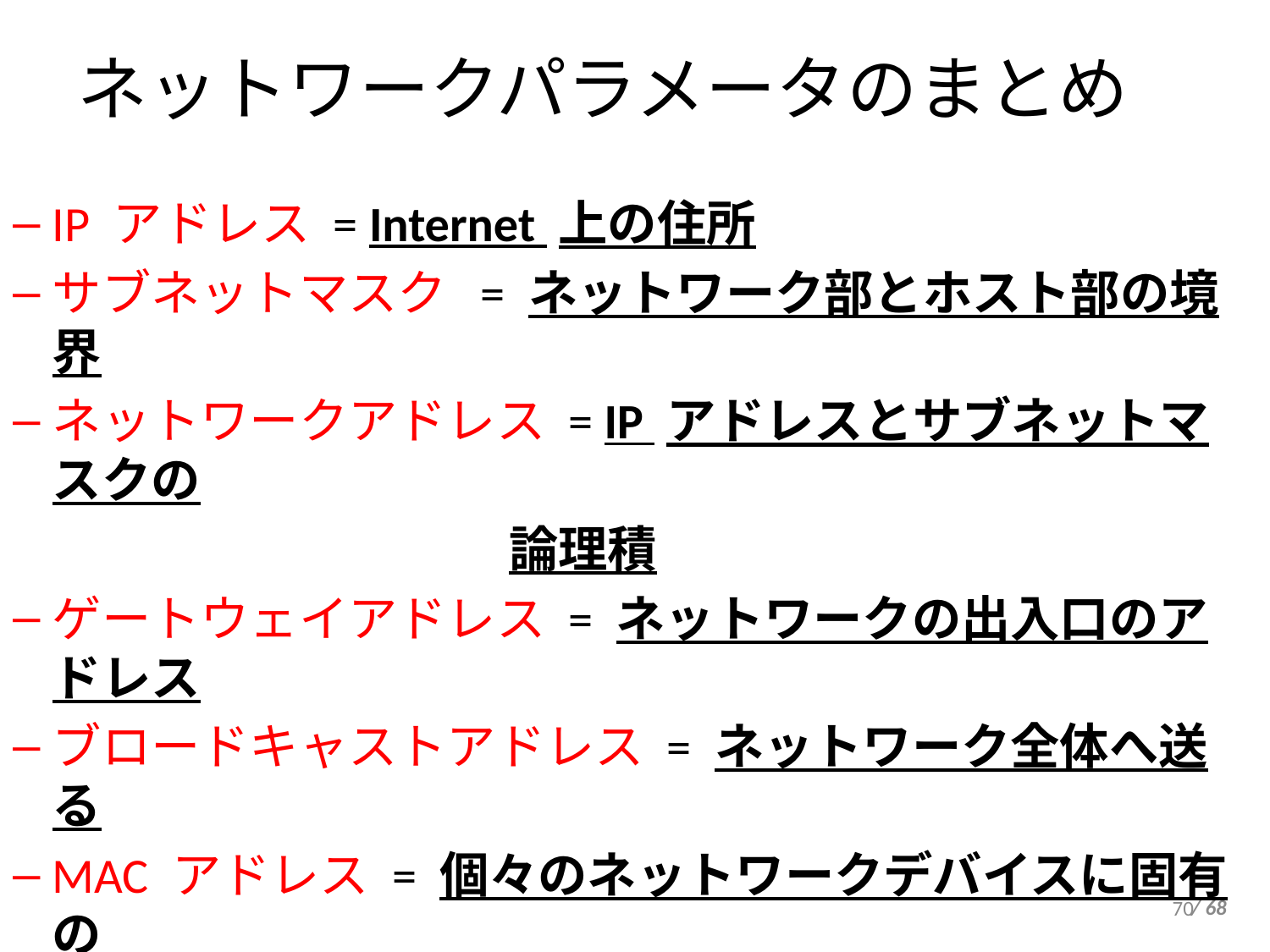

ネットワークパラメータのまとめ
IP アドレス = Internet 上の住所
サブネットマスク  = ネットワーク部とホスト部の境界
ネットワークアドレス = IP アドレスとサブネットマスクの
                                            論理積
ゲートウェイアドレス = ネットワークの出入口のアドレス
ブロードキャストアドレス = ネットワーク全体へ送る
MAC アドレス = 個々のネットワークデバイスに固有の
                                番号
DNS サーバアドレス = ドメイン名とIP アドレスを対応させる

70